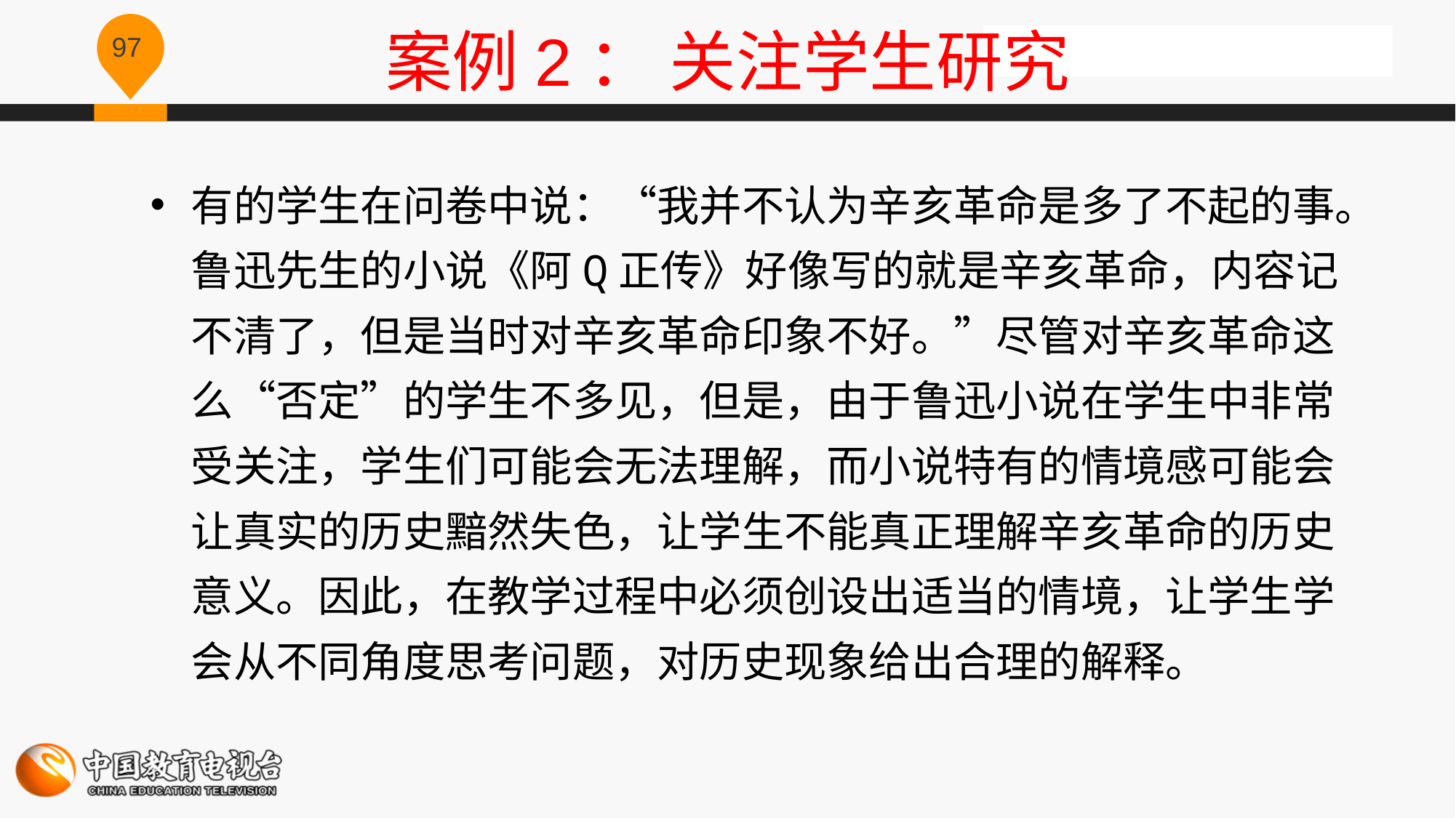

# 案例2： 关注学生研究
有的学生在问卷中说：“我并不认为辛亥革命是多了不起的事。鲁迅先生的小说《阿Q正传》好像写的就是辛亥革命，内容记不清了，但是当时对辛亥革命印象不好。”尽管对辛亥革命这么“否定”的学生不多见，但是，由于鲁迅小说在学生中非常受关注，学生们可能会无法理解，而小说特有的情境感可能会让真实的历史黯然失色，让学生不能真正理解辛亥革命的历史意义。因此，在教学过程中必须创设出适当的情境，让学生学会从不同角度思考问题，对历史现象给出合理的解释。